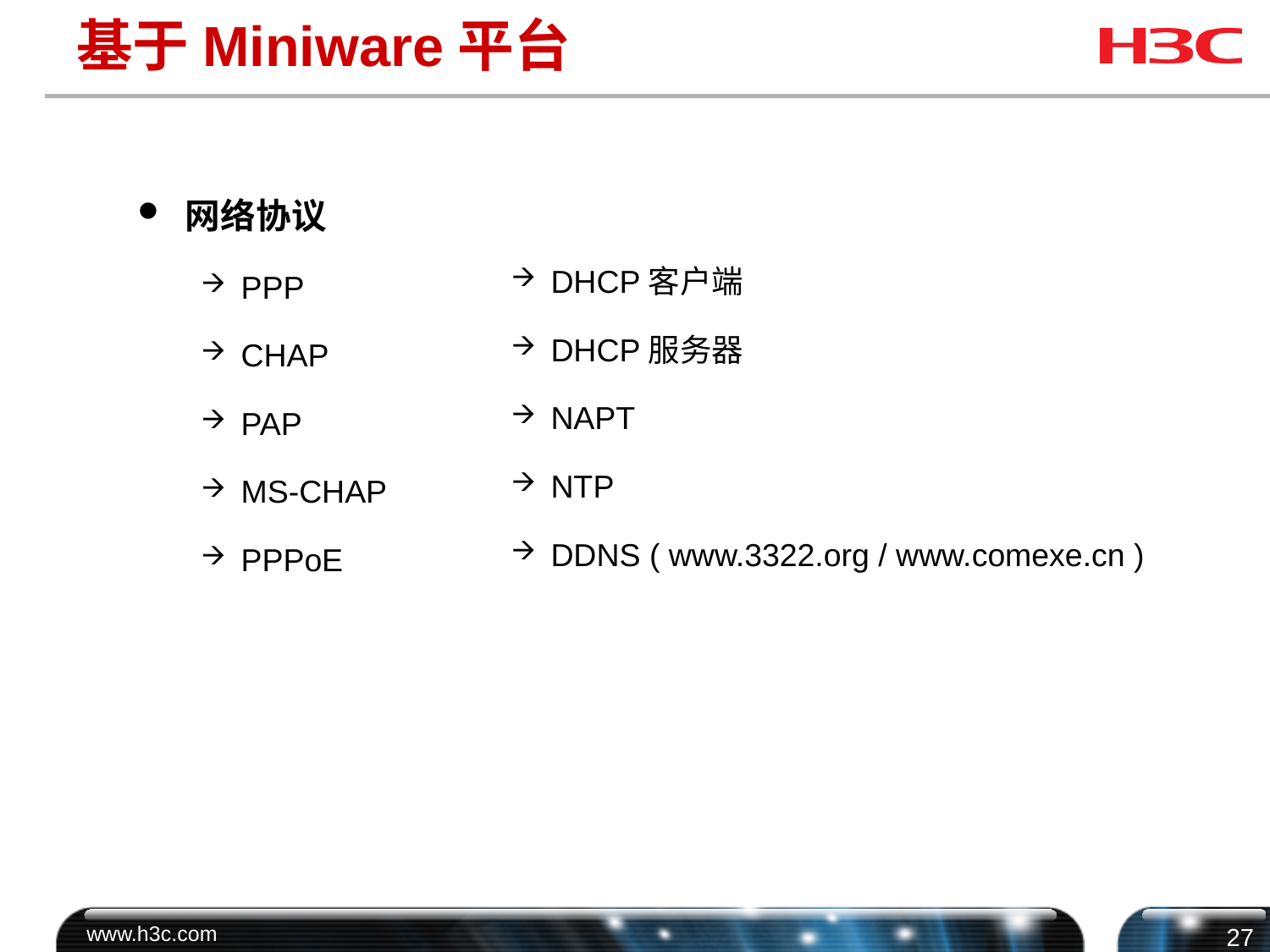

# 基于Miniware平台
网络协议
PPP
CHAP
PAP
MS-CHAP
PPPoE
DHCP客户端
DHCP服务器
NAPT
NTP
DDNS ( www.3322.org / www.comexe.cn )